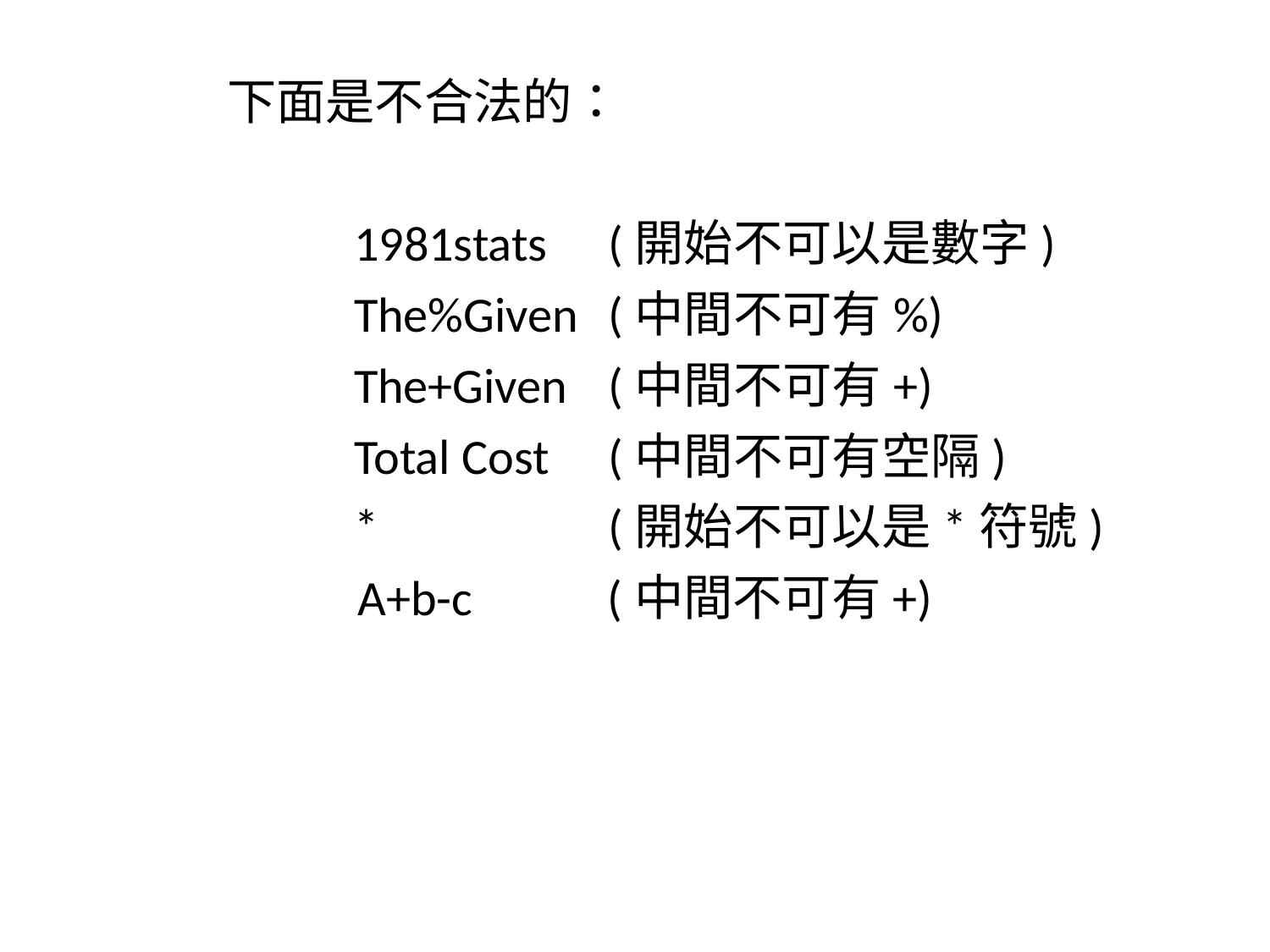

下面是不合法的：

		1981stats	(開始不可以是數字)
		The%Given	(中間不可有%)
		The+Given	(中間不可有+)
		Total Cost	(中間不可有空隔)
		*		(開始不可以是*符號)
                       A+b-c            (中間不可有+)